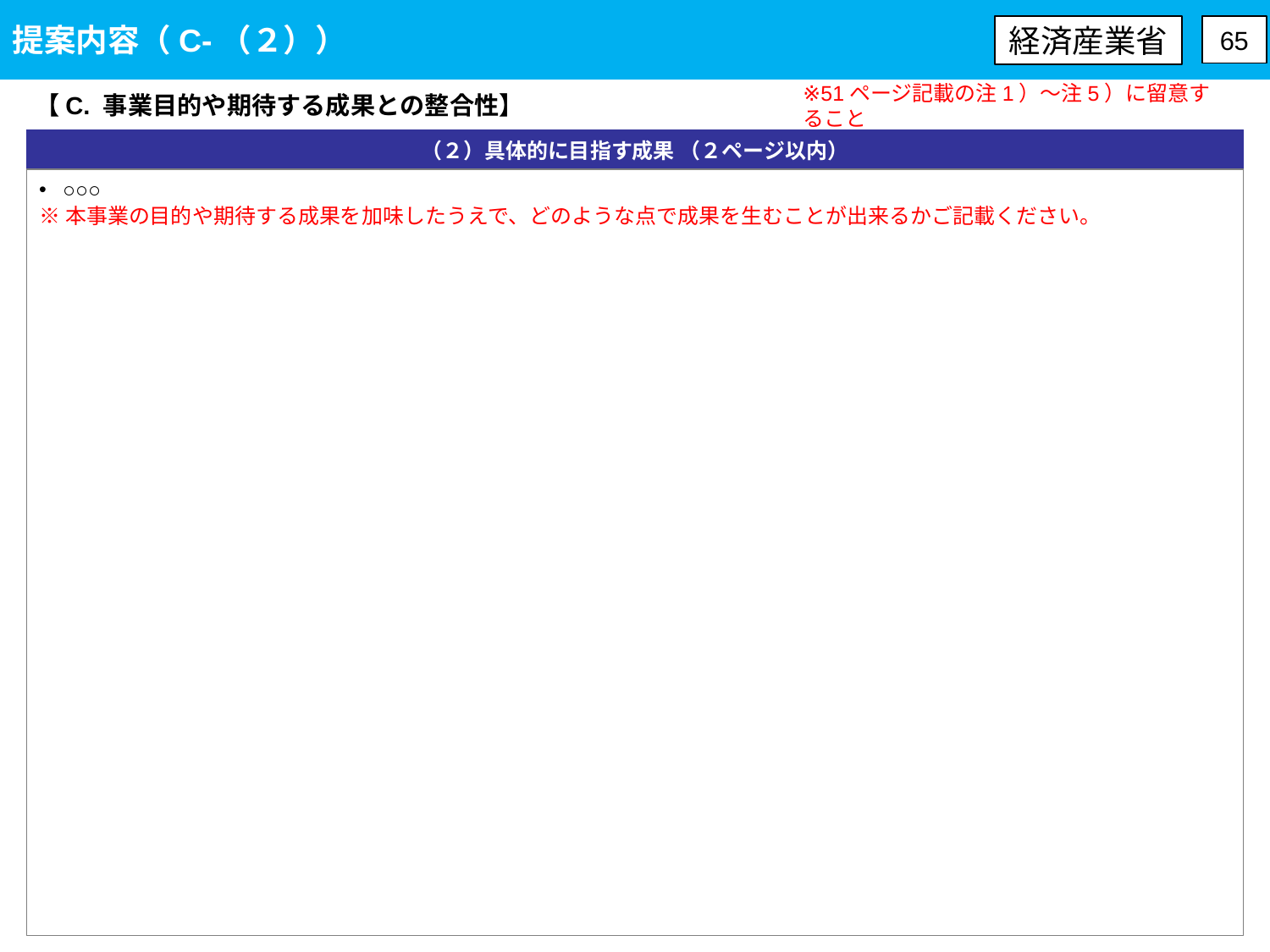

提案内容（C-（２））
経済産業省
65
【C. 事業目的や期待する成果との整合性】
※51ページ記載の注1）～注5）に留意すること
（２）具体的に目指す成果 （２ページ以内）
○○○
※本事業の目的や期待する成果を加味したうえで、どのような点で成果を生むことが出来るかご記載ください。